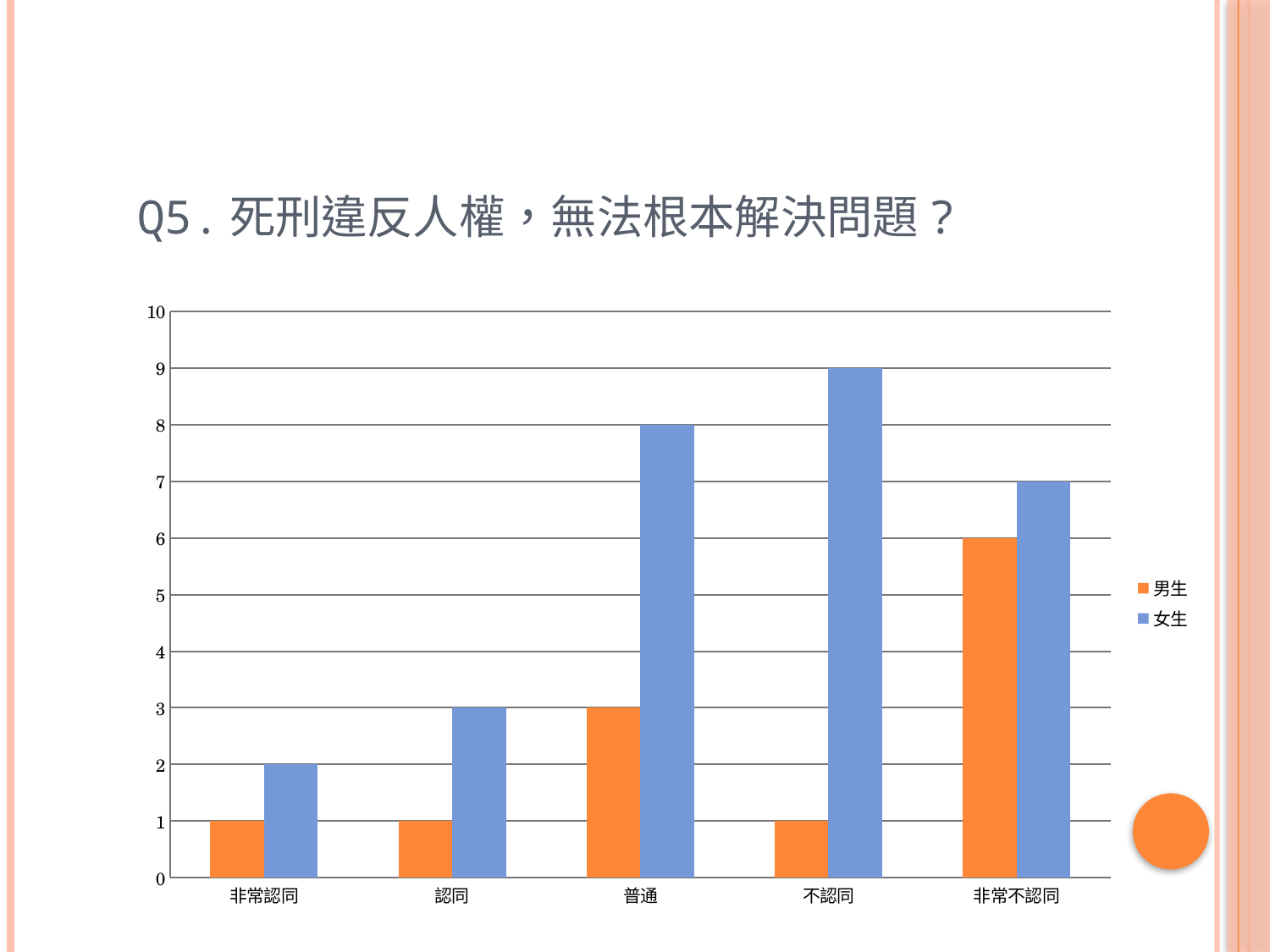

# Q5.死刑違反人權，無法根本解決問題?

### Chart

| Category | 男生 | 女生 |
|---|---|---|
| 非常認同 | 1.0 | 2.0 |
| 認同 | 1.0 | 3.0 |
| 普通 | 3.0 | 8.0 |
| 不認同 | 1.0 | 9.0 |
| 非常不認同 | 6.0 | 7.0 |